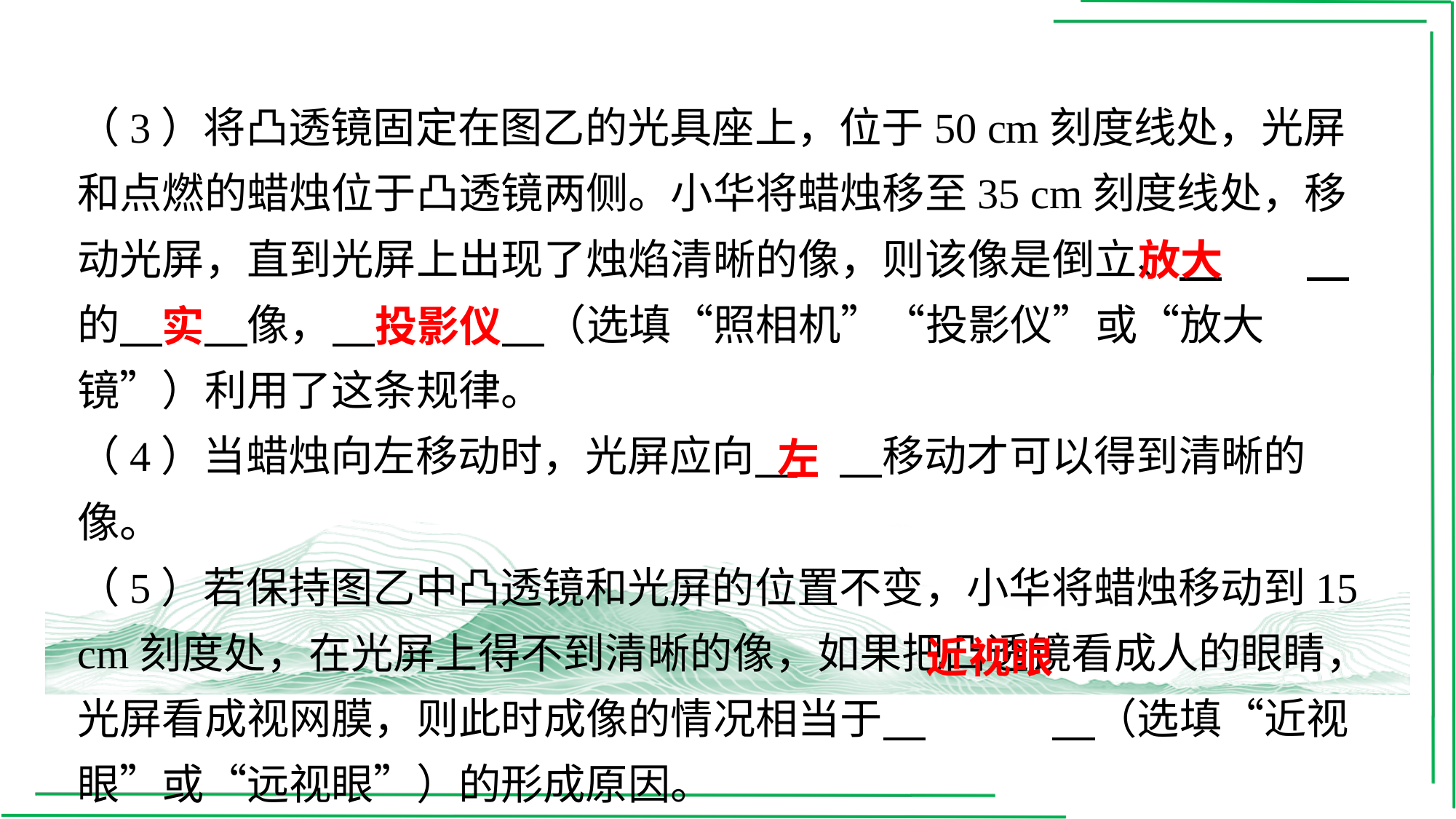

（3）将凸透镜固定在图乙的光具座上，位于50 cm刻度线处，光屏和点燃的蜡烛位于凸透镜两侧。小华将蜡烛移至35 cm刻度线处，移动光屏，直到光屏上出现了烛焰清晰的像，则该像是倒立、 　放大　⁠的 　实　⁠像， 　投影仪　⁠（选填“照相机”“投影仪”或“放大镜”）利用了这条规律。
（4）当蜡烛向左移动时，光屏应向 　左　⁠移动才可以得到清晰的像。
（5）若保持图乙中凸透镜和光屏的位置不变，小华将蜡烛移动到15 cm刻度处，在光屏上得不到清晰的像，如果把凸透镜看成人的眼睛，光屏看成视网膜，则此时成像的情况相当于 　近视眼　⁠（选填“近视眼”或“远视眼”）的形成原因。
放大
实
投影仪
左
近视眼